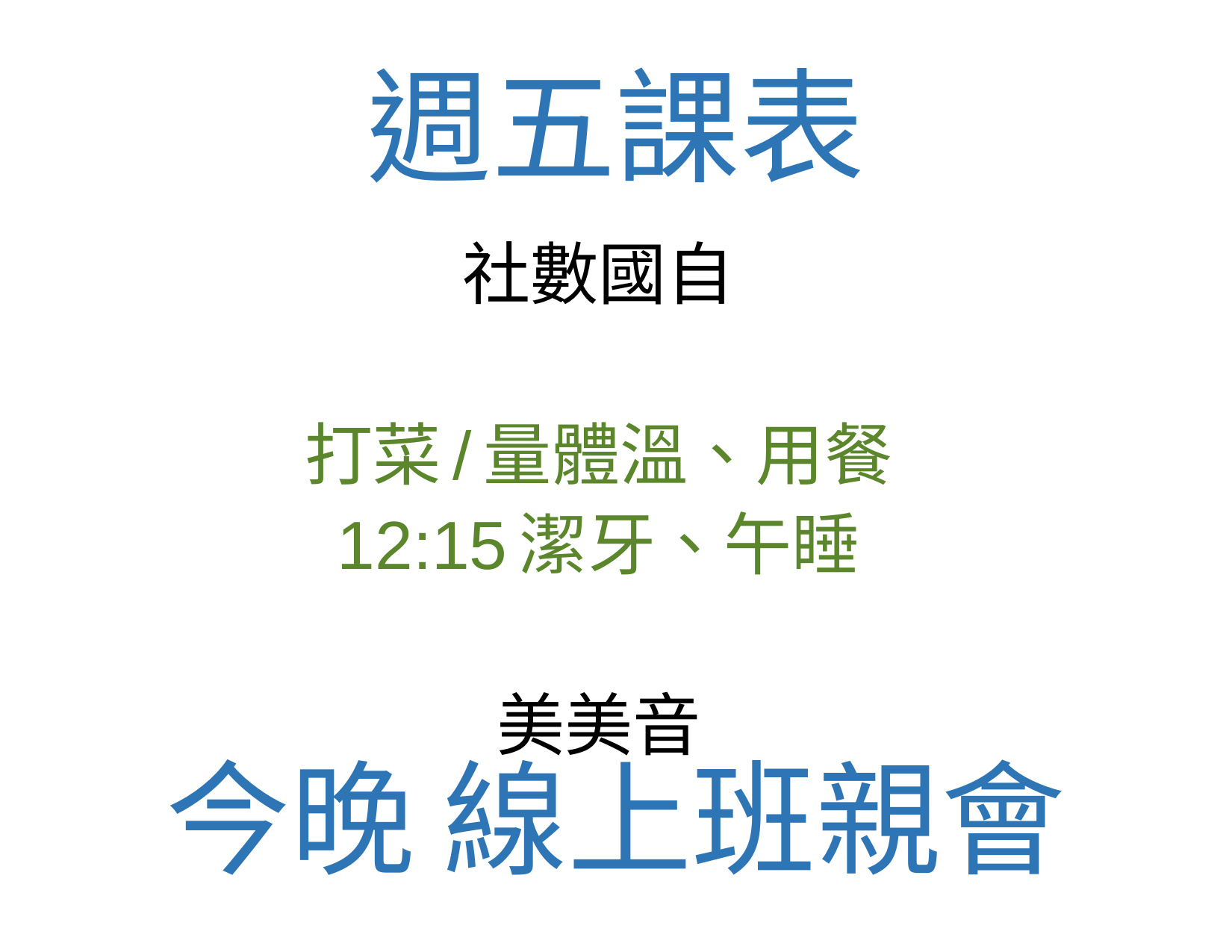

# 週五課表
社數國自

打菜/量體溫、用餐
12:15潔牙、午睡

美美音

今晚 線上班親會